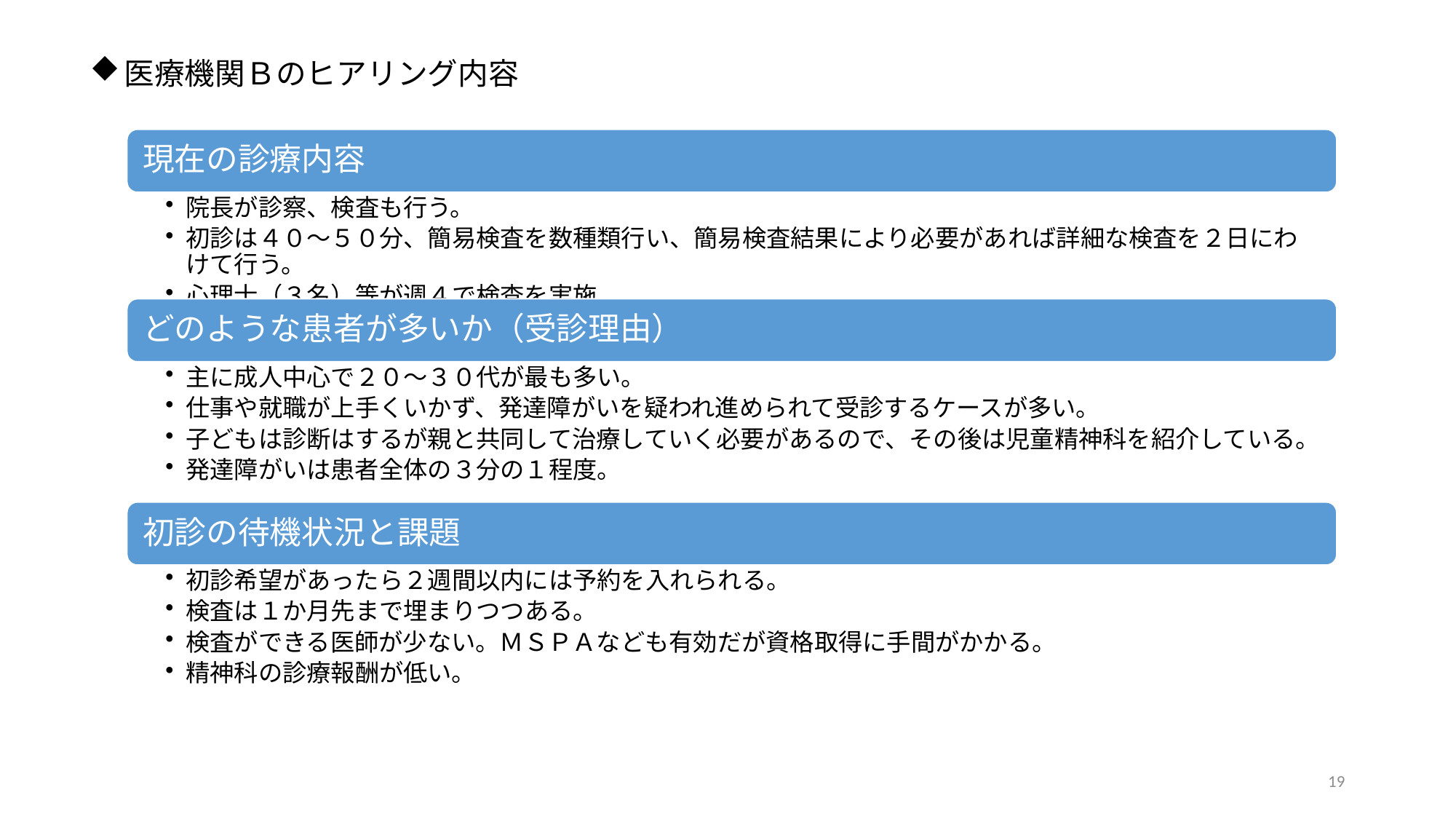

医療機関Ｂのヒアリング内容
現在の診療内容
院長が診察、検査も行う。
初診は４０～５０分、簡易検査を数種類行い、簡易検査結果により必要があれば詳細な検査を２日にわけて行う。
心理士（３名）等が週４で検査を実施。
どのような患者が多いか（受診理由）
主に成人中心で２０～３０代が最も多い。
仕事や就職が上手くいかず、発達障がいを疑われ進められて受診するケースが多い。
子どもは診断はするが親と共同して治療していく必要があるので、その後は児童精神科を紹介している。
発達障がいは患者全体の３分の１程度。
初診の待機状況と課題
初診希望があったら２週間以内には予約を入れられる。
検査は１か月先まで埋まりつつある。
検査ができる医師が少ない。ＭＳＰＡなども有効だが資格取得に手間がかかる。
精神科の診療報酬が低い。
19